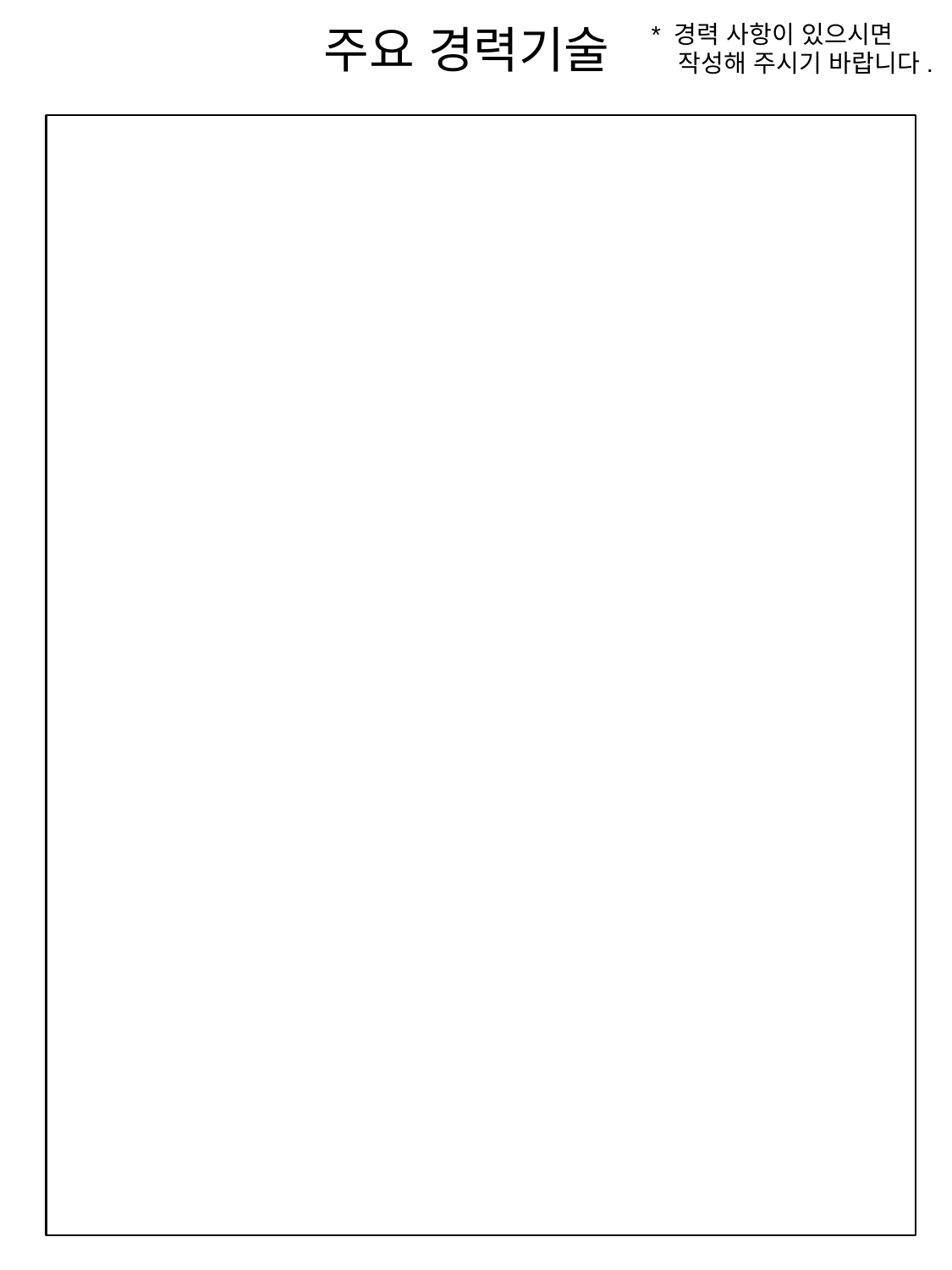

주요 경력기술
* 경력 사항이 있으시면
   작성해 주시기 바랍니다.